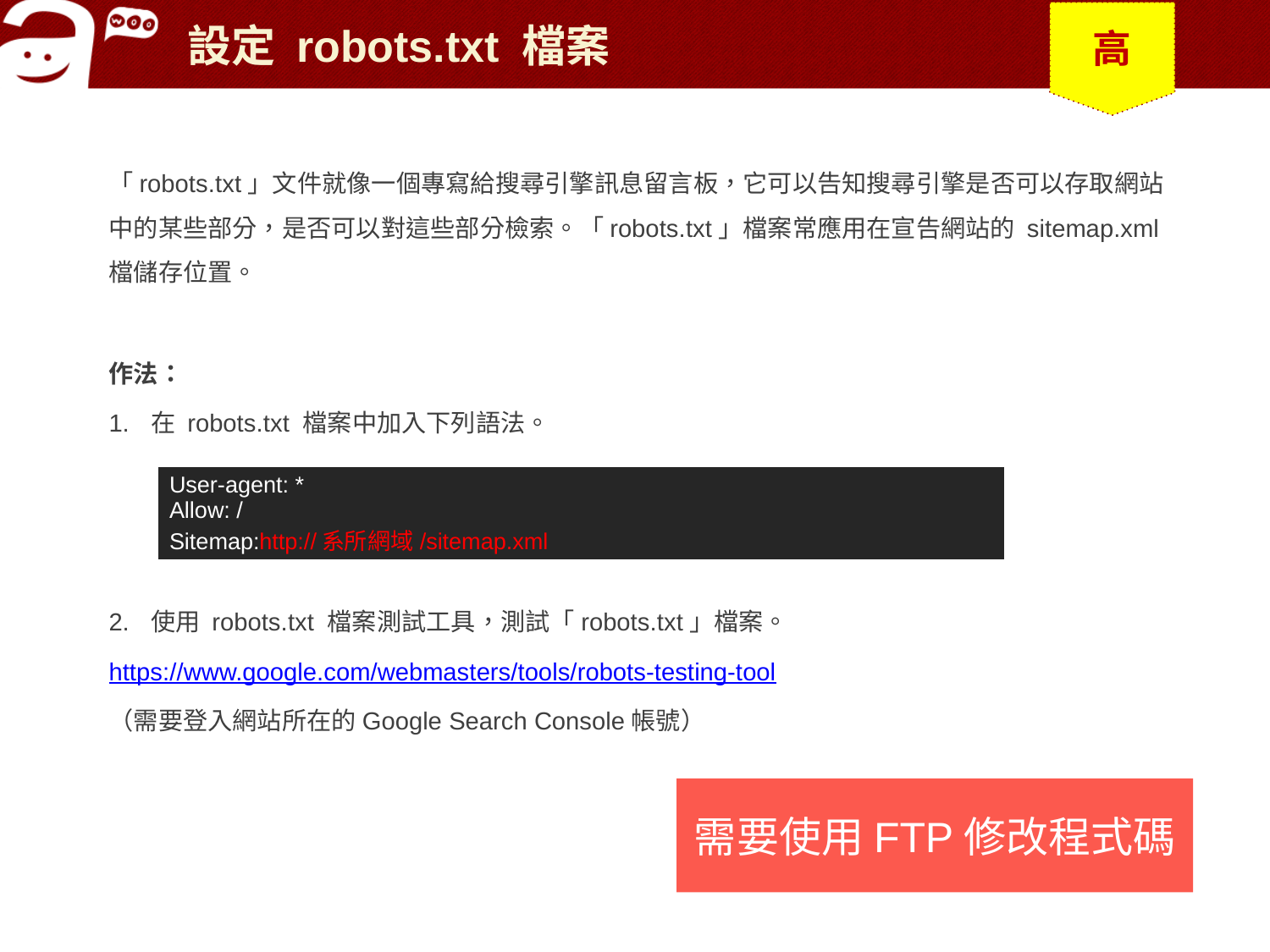

# 設定 robots.txt 檔案

高
「robots.txt」文件就像一個專寫給搜尋引擎訊息留言板，它可以告知搜尋引擎是否可以存取網站中的某些部分，是否可以對這些部分檢索。「robots.txt」檔案常應用在宣告網站的 sitemap.xml 檔儲存位置。

作法：
在 robots.txt 檔案中加入下列語法。

使用 robots.txt 檔案測試工具，測試「robots.txt」檔案。
https://www.google.com/webmasters/tools/robots-testing-tool
（需要登入網站所在的Google Search Console帳號）
| User-agent: \* Allow: / Sitemap:http://系所網域/sitemap.xml |
| --- |
需要使用FTP修改程式碼